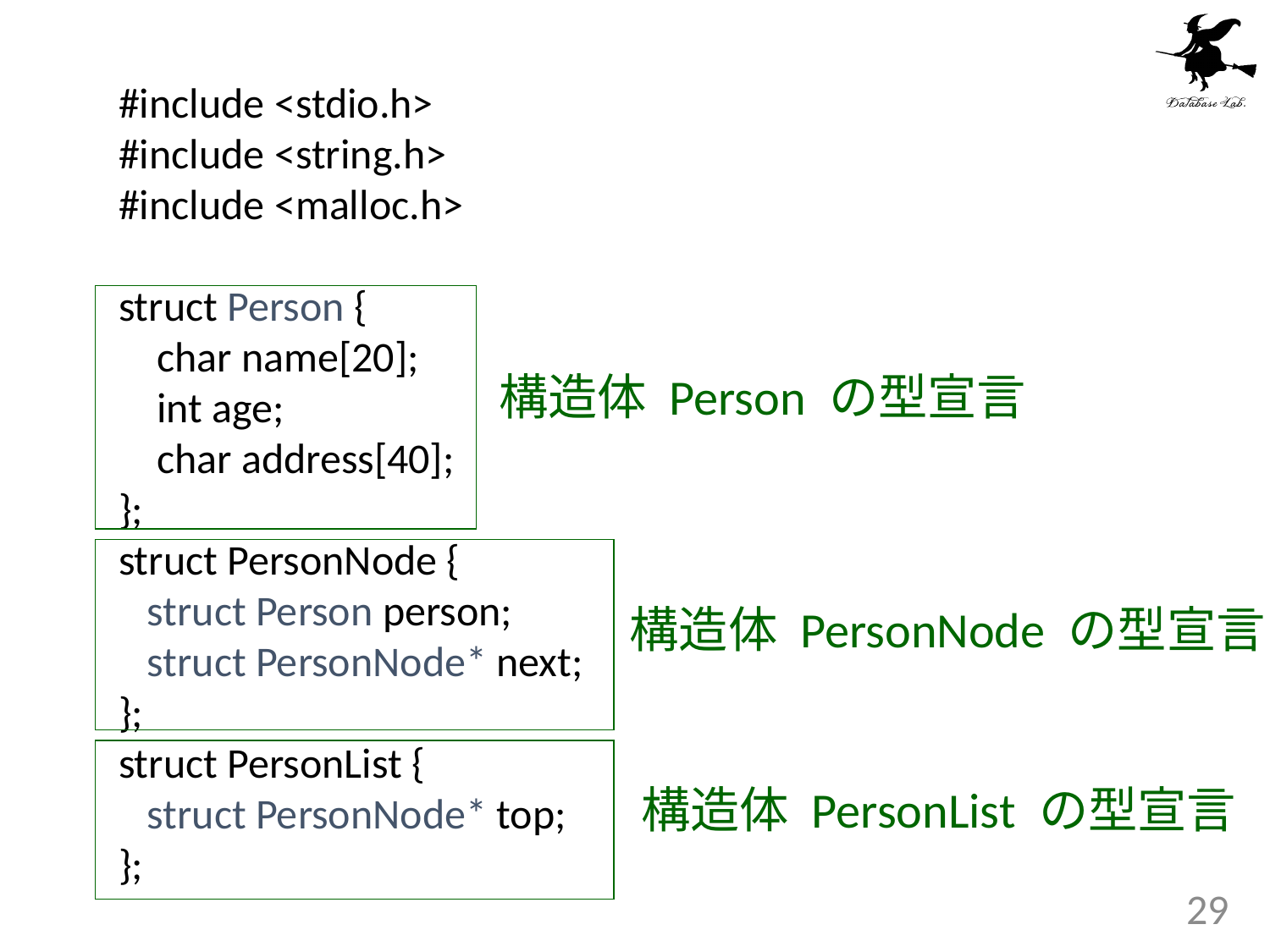

#include <stdio.h>
#include <string.h>
#include <malloc.h>

struct Person {
    char name[20];
    int age;
    char address[40];
};
struct PersonNode {
   struct Person person;
   struct PersonNode* next;
};
struct PersonList {
   struct PersonNode* top;
};

構造体 Person の型宣言

構造体 PersonNode の型宣言

構造体 PersonList の型宣言
29